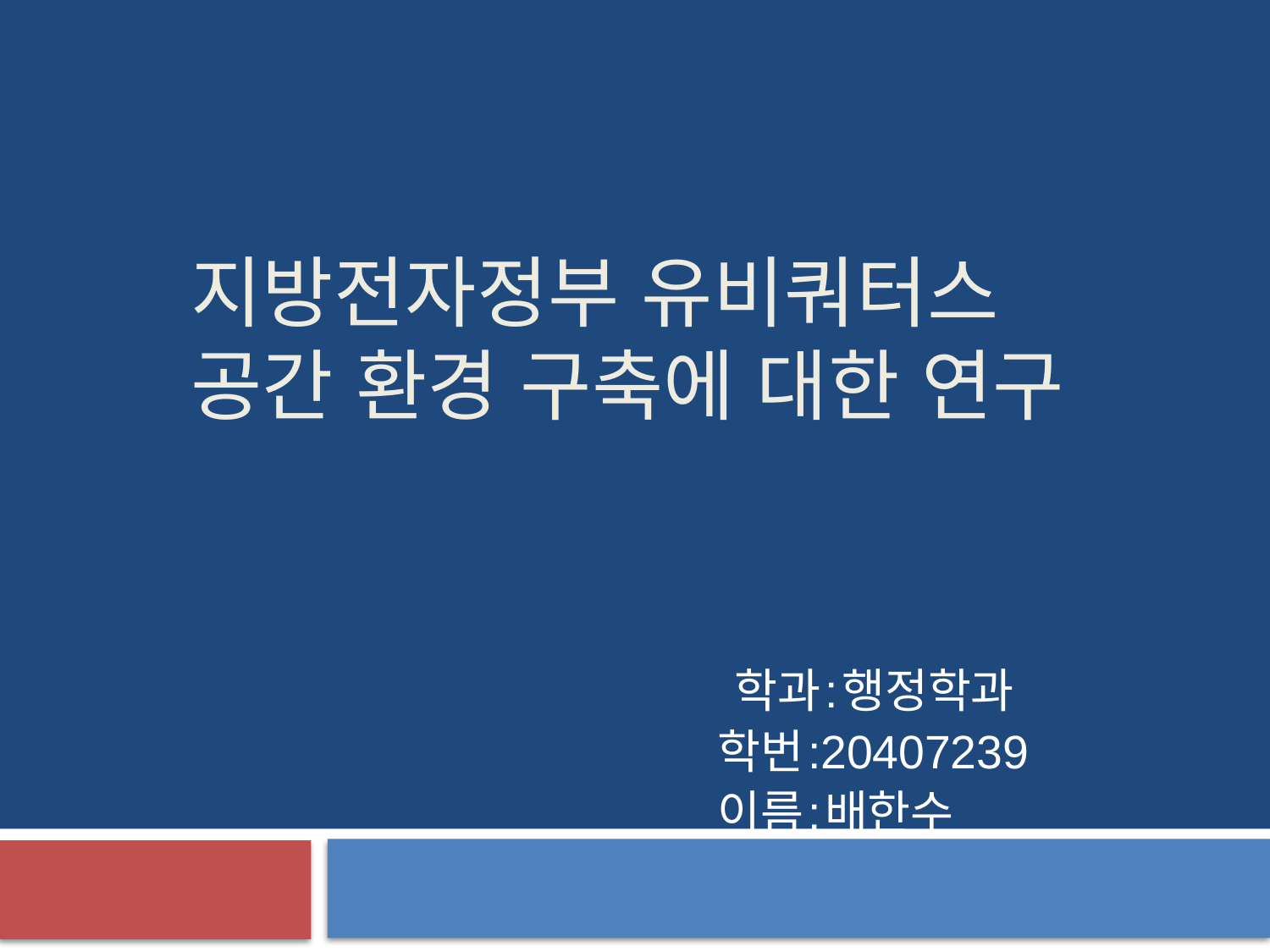

# 지방전자정부 유비쿼터스 공간 환경 구축에 대한 연구
                                                                                             학과:행정학과
                                 학번:20407239
                                 이름:배한수